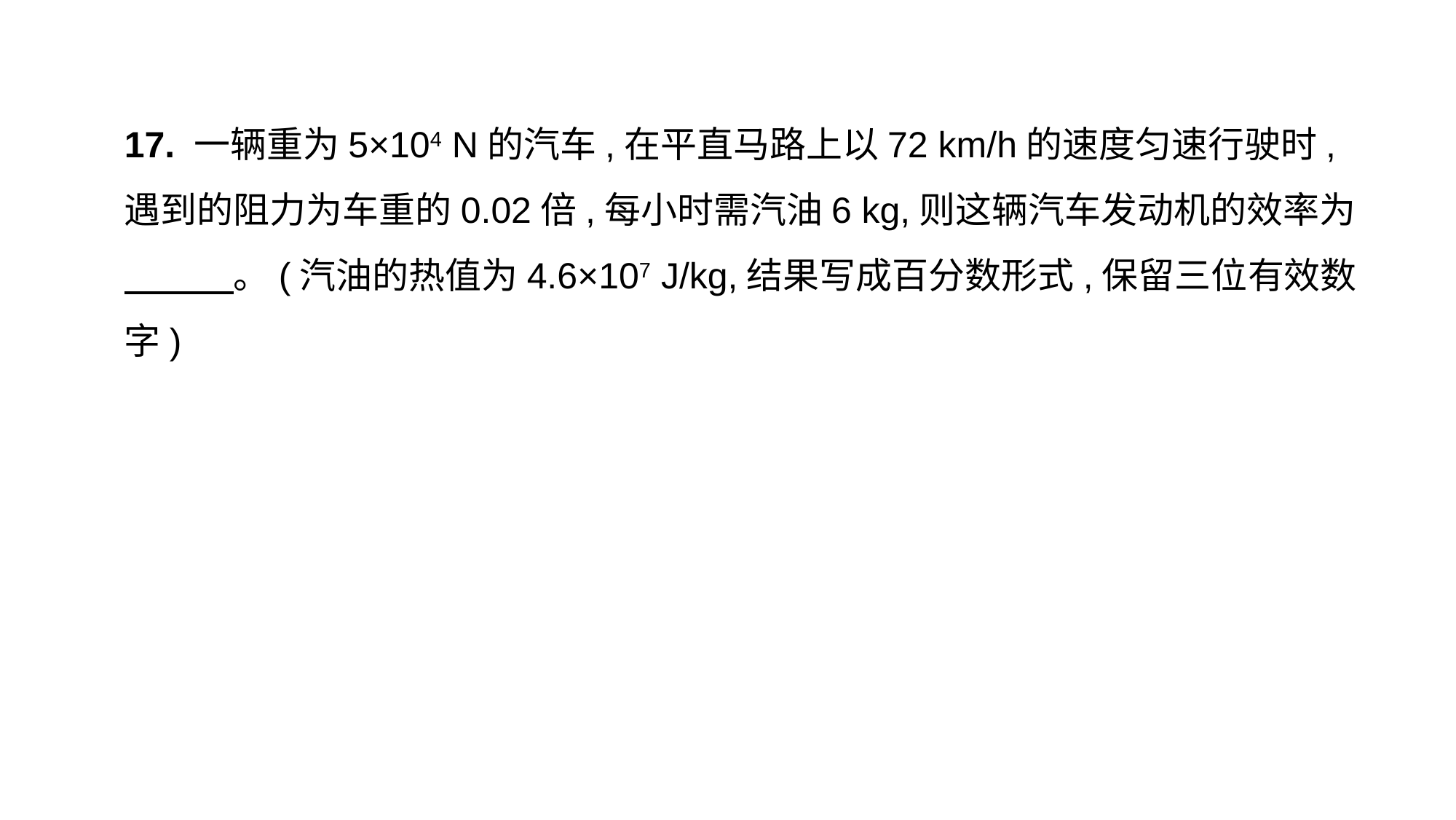

17. 一辆重为5×104 N的汽车,在平直马路上以72 km/h的速度匀速行驶时,遇到的阻力为车重的0.02倍,每小时需汽油6 kg,则这辆汽车发动机的效率为　　　。(汽油的热值为4.6×107 J/kg,结果写成百分数形式,保留三位有效数字)